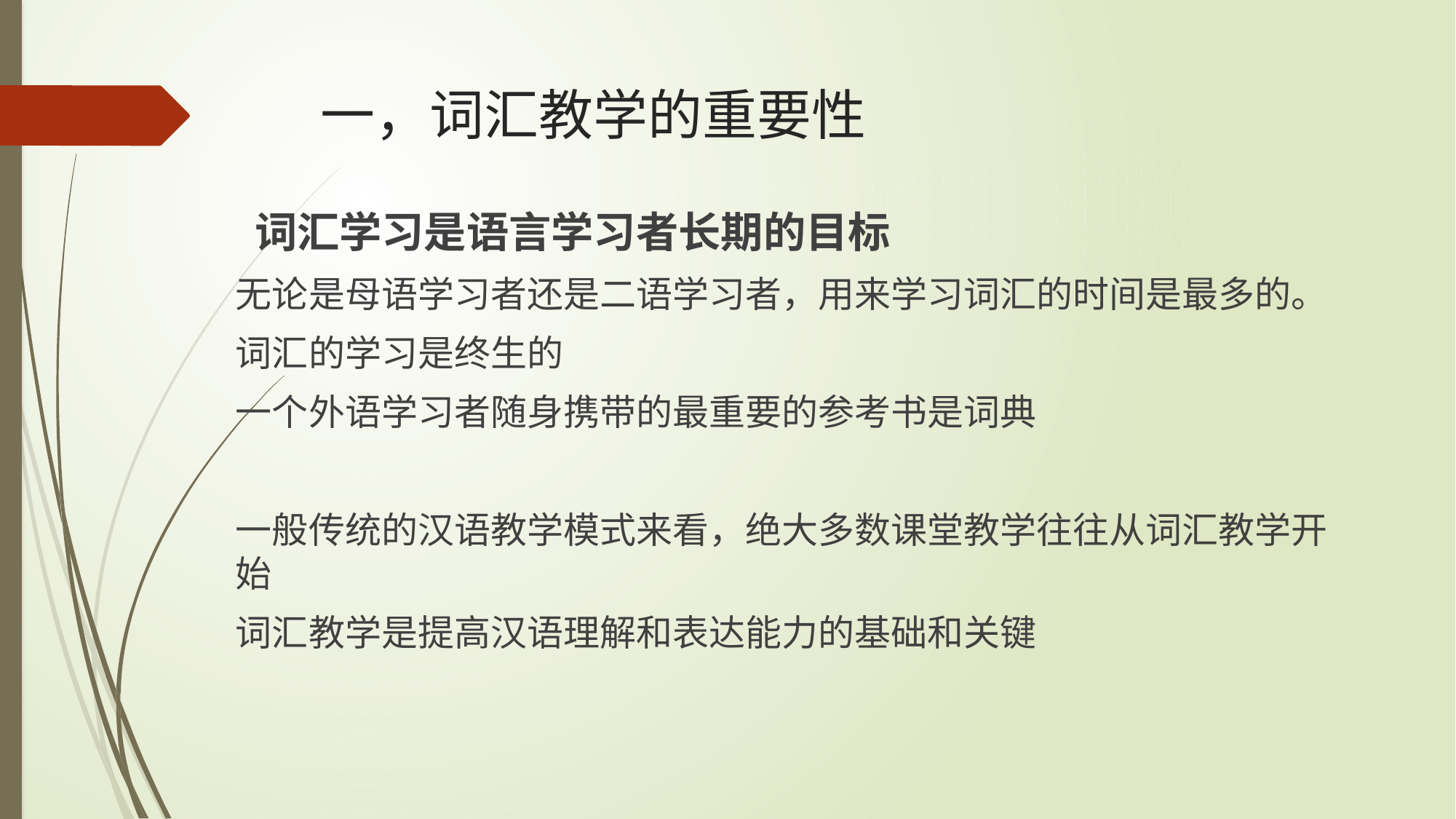

# 一，词汇教学的重要性
  词汇学习是语言学习者长期的目标
无论是母语学习者还是二语学习者，用来学习词汇的时间是最多的。
词汇的学习是终生的
一个外语学习者随身携带的最重要的参考书是词典

一般传统的汉语教学模式来看，绝大多数课堂教学往往从词汇教学开始
词汇教学是提高汉语理解和表达能力的基础和关键